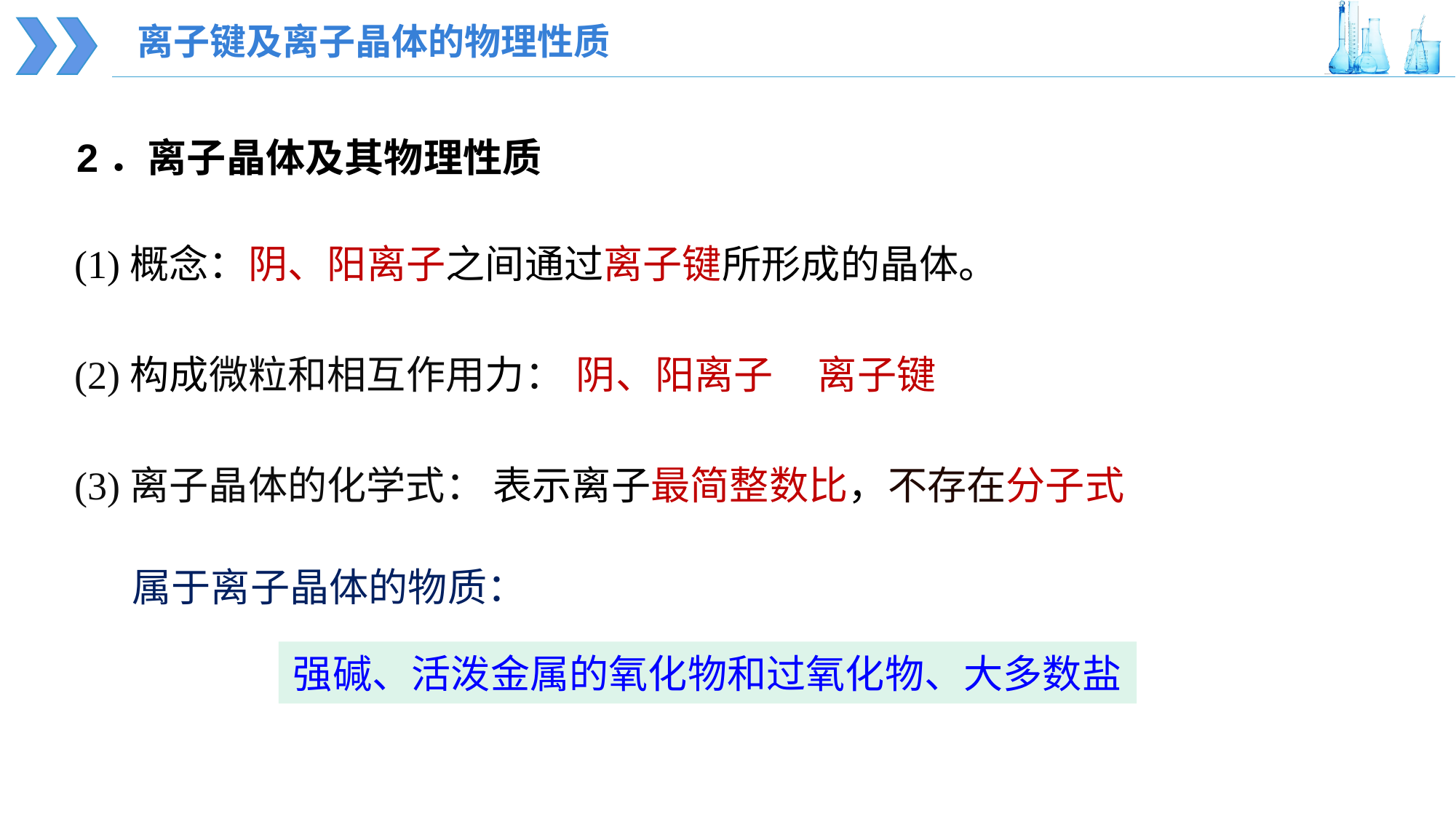

离子键及离子晶体的物理性质
2．离子晶体及其物理性质
(1)概念：阴、阳离子之间通过离子键所形成的晶体。
(2)构成微粒和相互作用力：
阴、阳离子     离子键
(3)离子晶体的化学式：
表示离子最简整数比，不存在分子式
属于离子晶体的物质：
强碱、活泼金属的氧化物和过氧化物、大多数盐